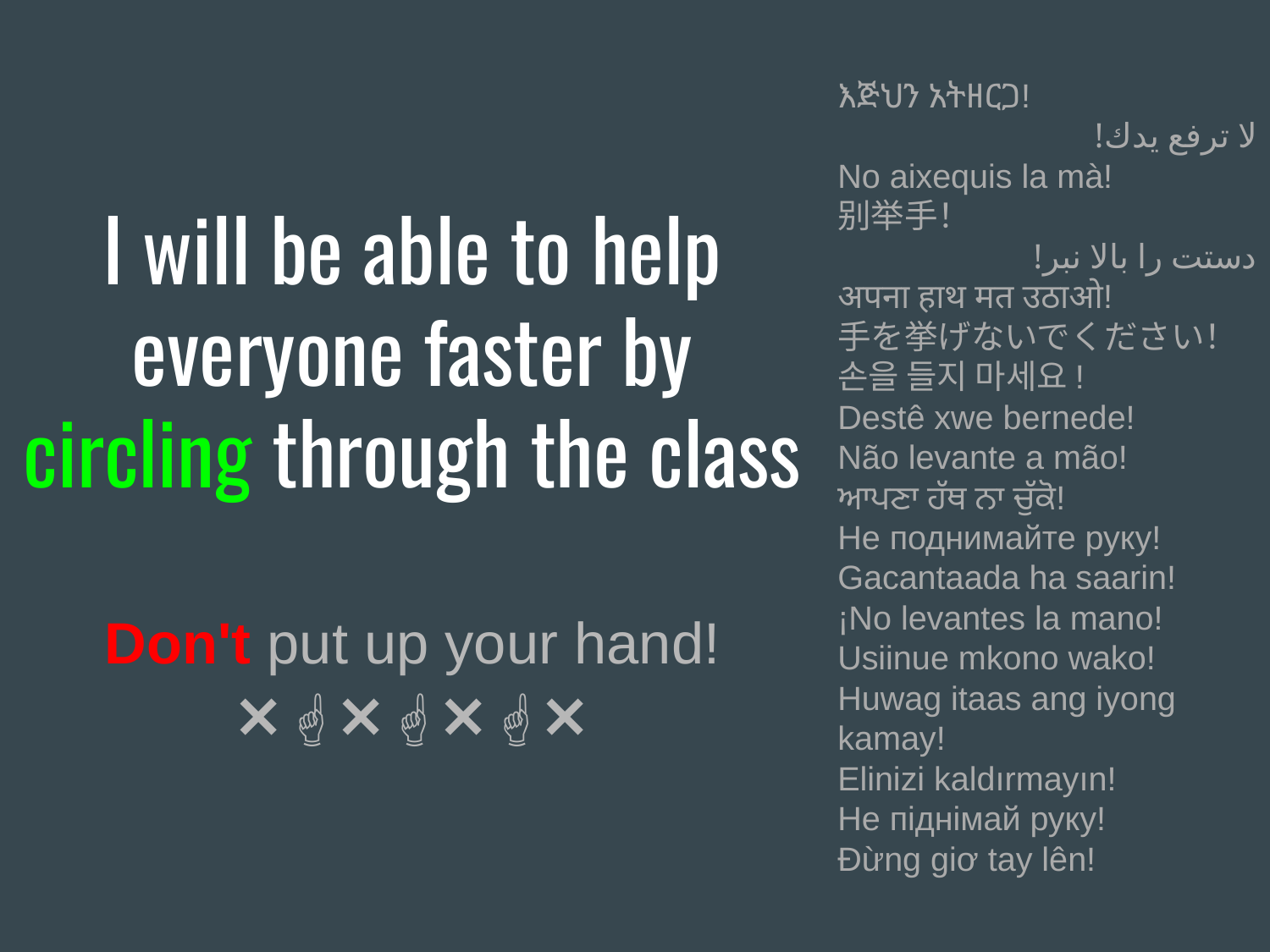

I will be able to help everyone faster by circling through the class

Don't put up your hand!
❌☝️❌☝️❌☝️❌
እጅህን አትዘርጋ!
لا ترفع يدك!
No aixequis la mà!
别举手！
دستت را بالا نبر!
अपना हाथ मत उठाओ!
手を挙げないでください！
손을 들지 마세요!
Destê xwe bernede!
Não levante a mão!
ਆਪਣਾ ਹੱਥ ਨਾ ਚੁੱਕੋ!
Не поднимайте руку!
Gacantaada ha saarin!
¡No levantes la mano!
Usiinue mkono wako!
Huwag itaas ang iyong kamay!
Elinizi kaldırmayın!
Не піднімай руку!
Đừng giơ tay lên!